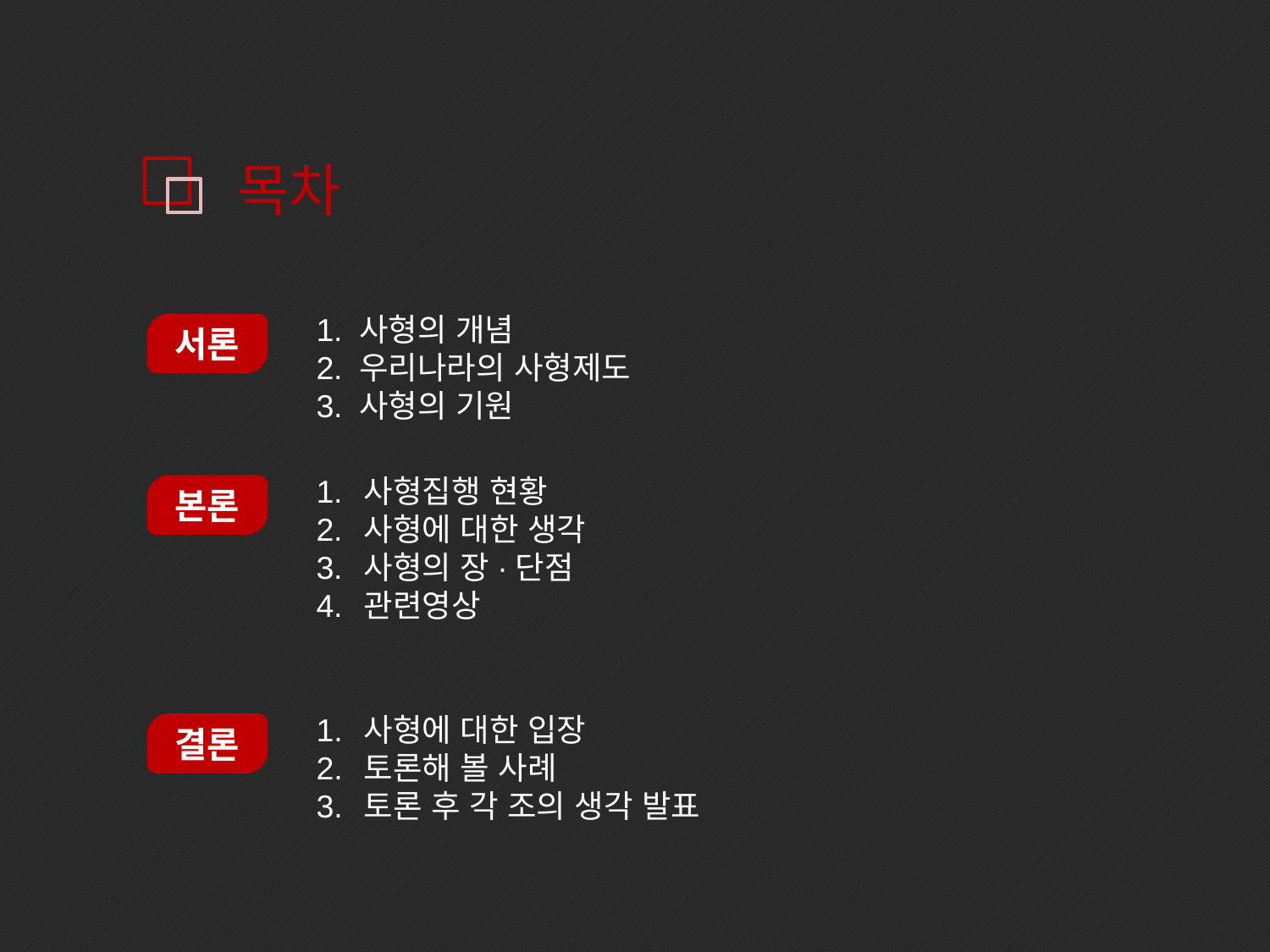

목차

1. 사형의 개념
2. 우리나라의 사형제도
3. 사형의 기원
서론
사형집행 현황
사형에 대한 생각
사형의 장·단점
관련영상
본론
사형에 대한 입장
토론해 볼 사례
토론 후 각 조의 생각 발표
결론